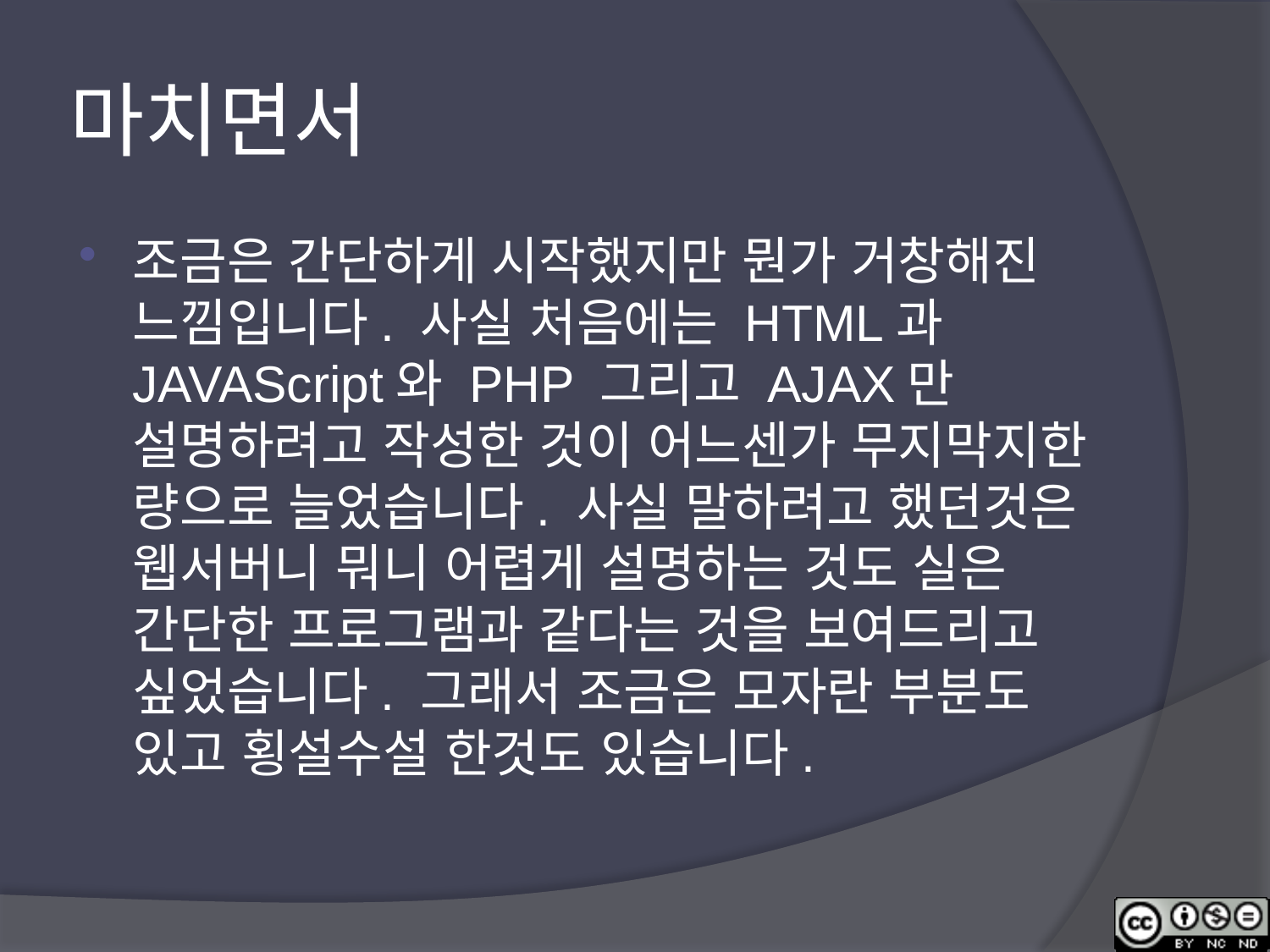

# 마치면서
조금은 간단하게 시작했지만 뭔가 거창해진 느낌입니다. 사실 처음에는 HTML과 JAVAScript와 PHP 그리고 AJAX만 설명하려고 작성한 것이 어느센가 무지막지한 량으로 늘었습니다. 사실 말하려고 했던것은 웹서버니 뭐니 어렵게 설명하는 것도 실은 간단한 프로그램과 같다는 것을 보여드리고 싶었습니다. 그래서 조금은 모자란 부분도 있고 횡설수설 한것도 있습니다.